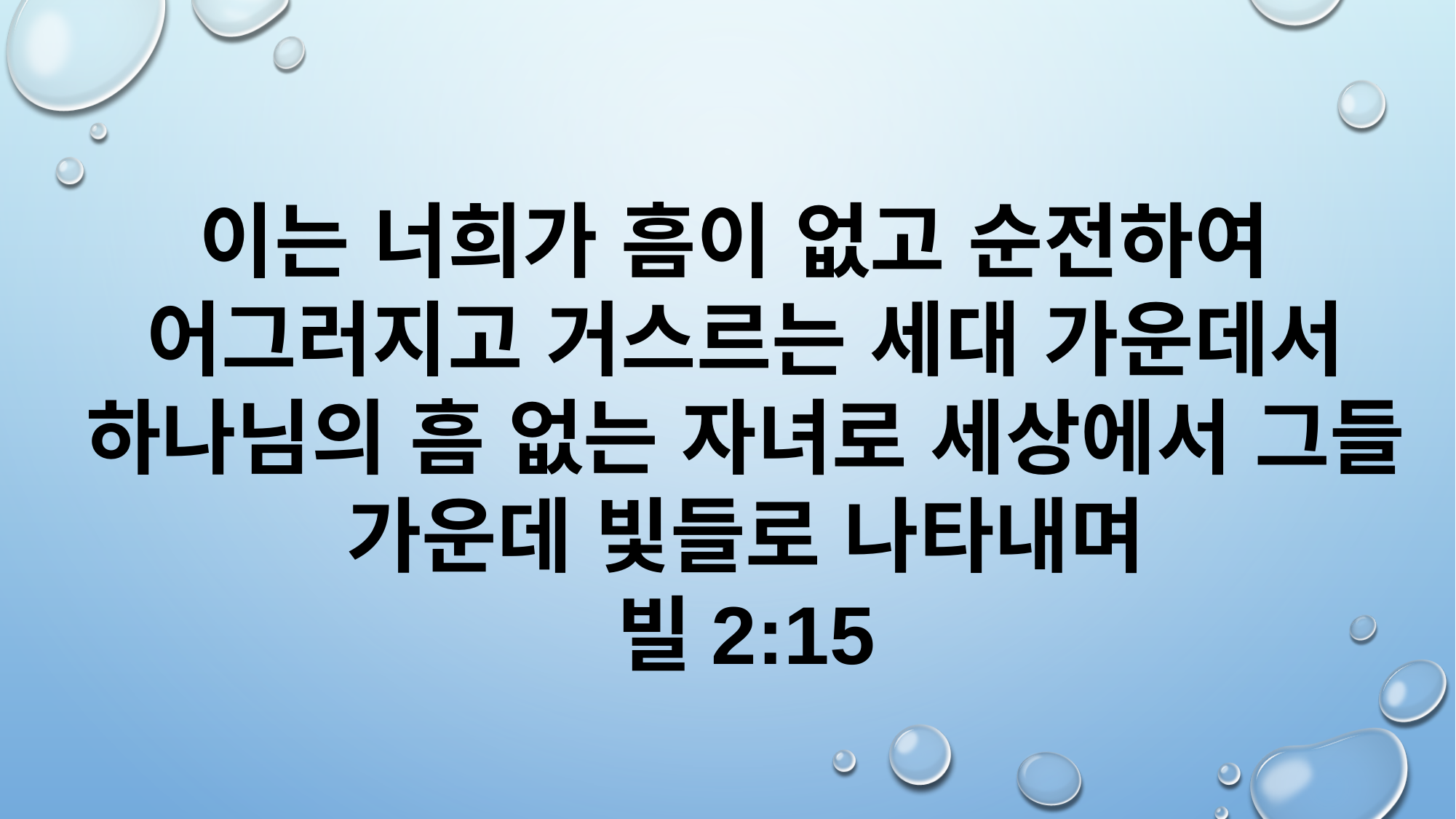

이는 너희가 흠이 없고 순전하여
어그러지고 거스르는 세대 가운데서 하나님의 흠 없는 자녀로 세상에서 그들 가운데 빛들로 나타내며
빌2:15